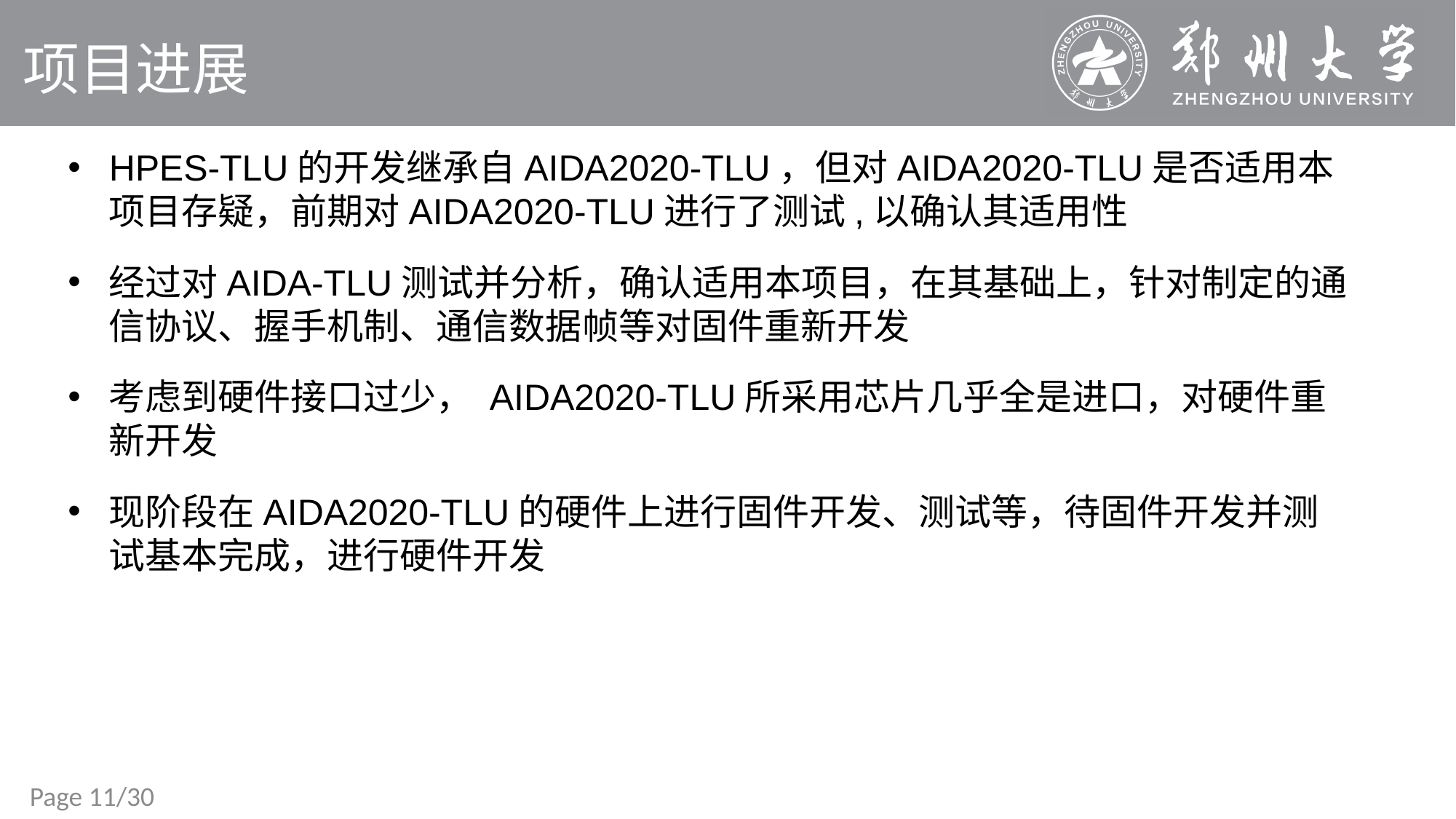

项目进展
HPES-TLU的开发继承自AIDA2020-TLU，但对AIDA2020-TLU是否适用本项目存疑，前期对AIDA2020-TLU进行了测试,以确认其适用性
经过对AIDA-TLU测试并分析，确认适用本项目，在其基础上，针对制定的通信协议、握手机制、通信数据帧等对固件重新开发
考虑到硬件接口过少， AIDA2020-TLU所采用芯片几乎全是进口，对硬件重新开发
现阶段在AIDA2020-TLU的硬件上进行固件开发、测试等，待固件开发并测试基本完成，进行硬件开发